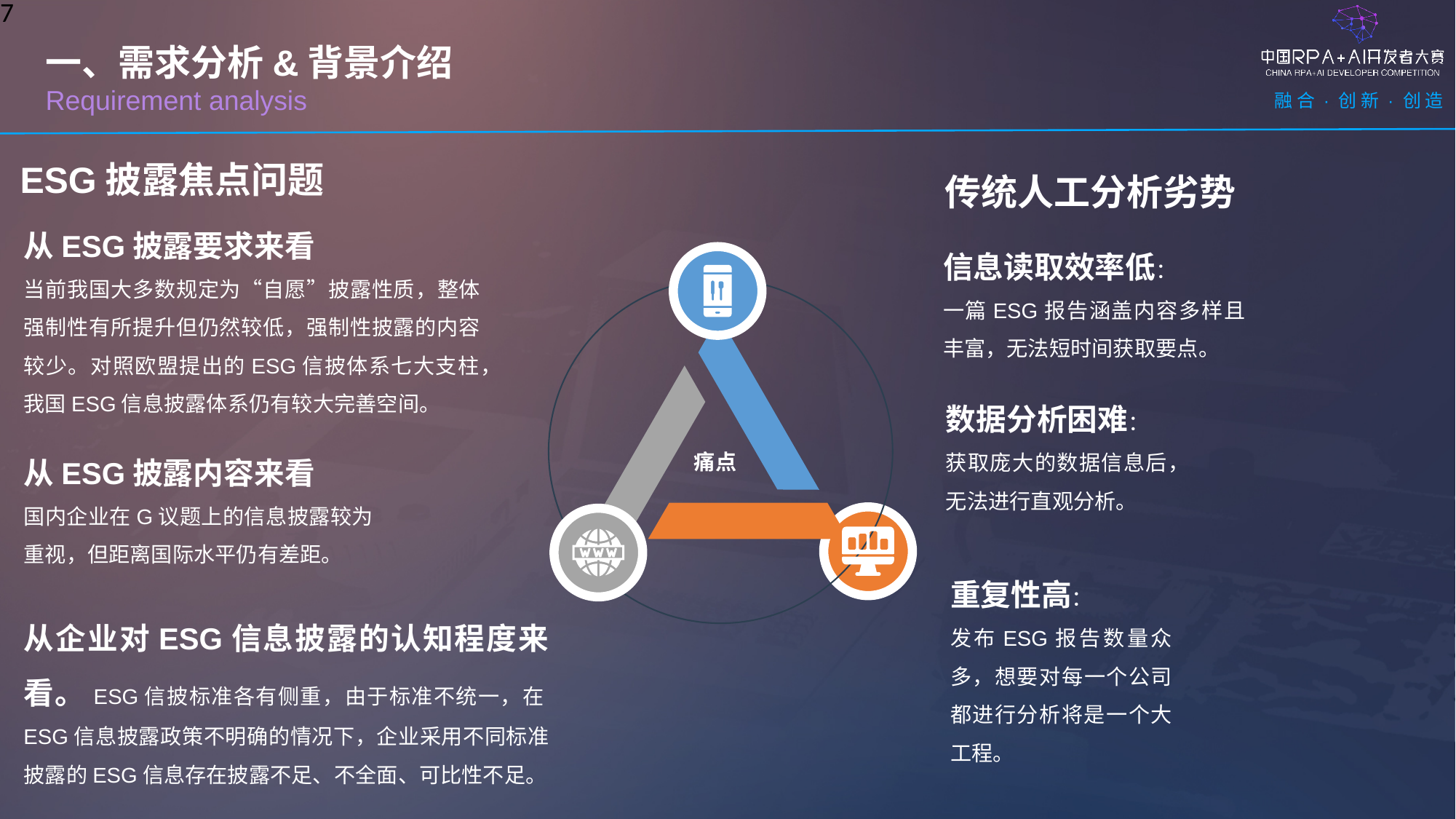

7
一、需求分析&背景介绍
Requirement analysis
ESG披露焦点问题
传统人工分析劣势
从ESG披露要求来看
当前我国大多数规定为“自愿”披露性质，整体强制性有所提升但仍然较低，强制性披露的内容较少。对照欧盟提出的ESG信披体系七大支柱，我国ESG信息披露体系仍有较大完善空间。
信息读取效率低：
一篇ESG报告涵盖内容多样且丰富，无法短时间获取要点。

痛点

数据分析困难：
获取庞大的数据信息后，无法进行直观分析。
从ESG披露内容来看
国内企业在G议题上的信息披露较为重视，但距离国际水平仍有差距。
重复性高：
发布ESG报告数量众多，想要对每一个公司都进行分析将是一个大工程。
从企业对ESG信息披露的认知程度来看。ESG信披标准各有侧重，由于标准不统一，在ESG信息披露政策不明确的情况下，企业采用不同标准披露的ESG信息存在披露不足、不全面、可比性不足。